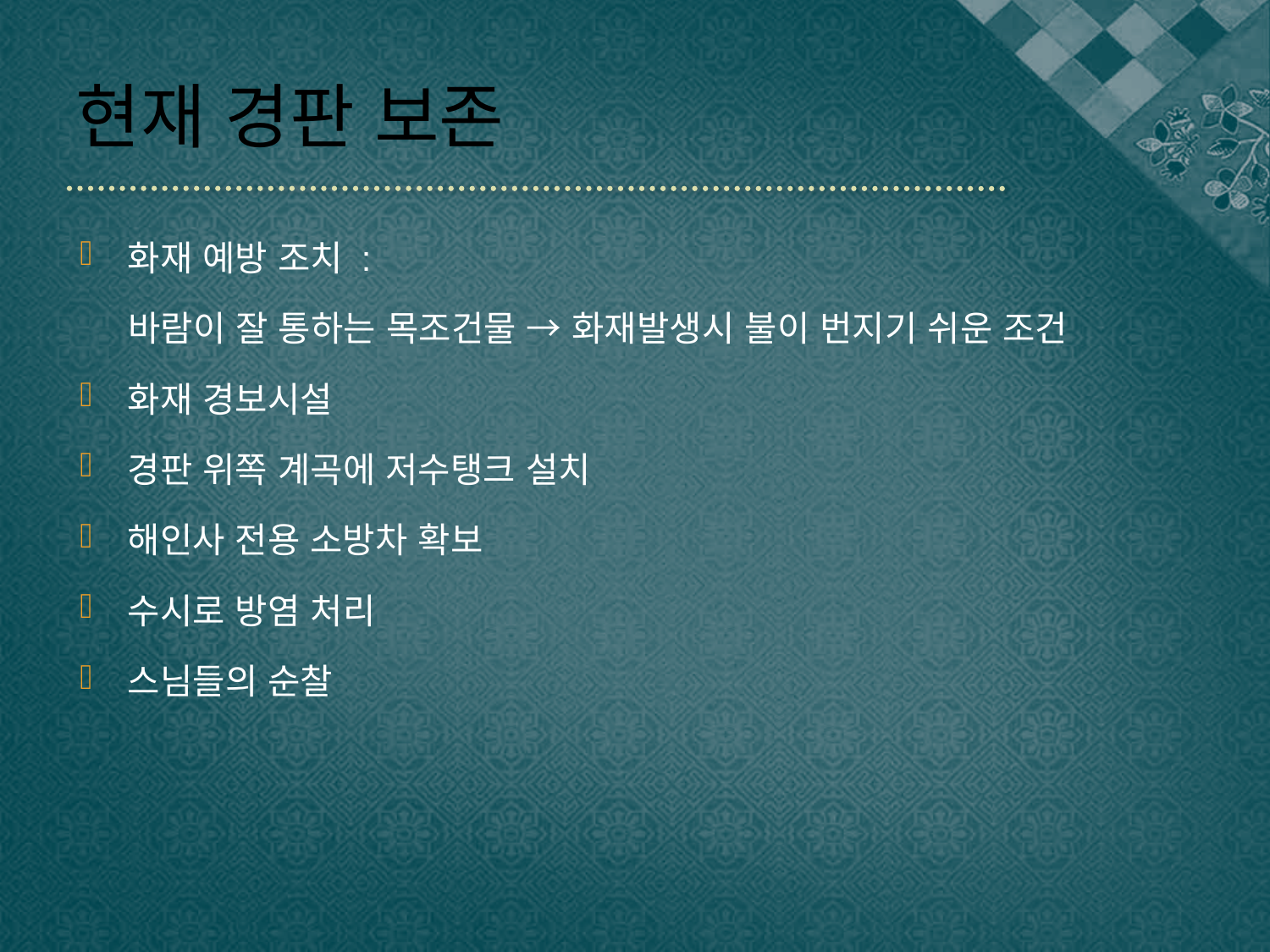

# 현재 경판 보존
화재 예방 조치 :
    바람이 잘 통하는 목조건물 → 화재발생시 불이 번지기 쉬운 조건
화재 경보시설
경판 위쪽 계곡에 저수탱크 설치
해인사 전용 소방차 확보
수시로 방염 처리
스님들의 순찰